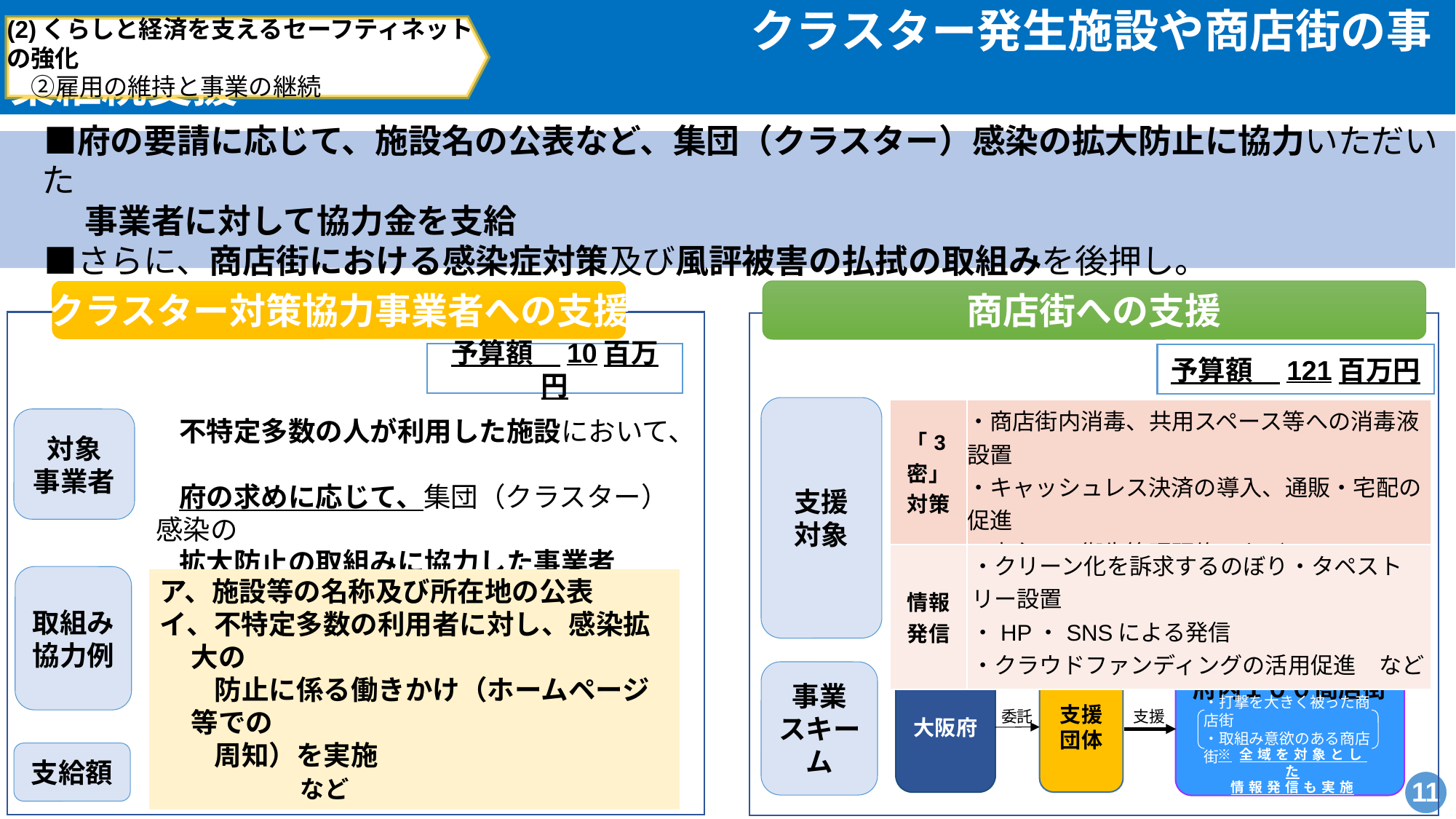

クラスター発生施設や商店街の事業継続支援
(2)くらしと経済を支えるセーフティネットの強化
　②雇用の維持と事業の継続
　■府の要請に応じて、施設名の公表など、集団（クラスター）感染の拡大防止に協力いただいた
　　 事業者に対して協力金を支給
　■さらに、商店街における感染症対策及び風評被害の払拭の取組みを後押し。
クラスター対策協力事業者への支援
商店街への支援

予算額　10百万円
予算額　121百万円
|  |  |
| --- | --- |
| 「3密」 対策 | ・商店街内消毒、共用スペース等への消毒液設置 ・キャッシュレス決済の導入、通販・宅配の促進 ・店主への衛生管理研修　など |
| 情報 発信 | ・クリーン化を訴求するのぼり・タペストリー設置 ・HP・SNSによる発信 ・クラウドファンディングの活用促進　など |
支援
対象
対象
事業者
　　不特定多数の人が利用した施設において、
　　府の求めに応じて、集団（クラスター）感染の
　　拡大防止の取組みに協力した事業者
取組み
協力例
ア、施設等の名称及び所在地の公表
イ、不特定多数の利用者に対し、感染拡大の
　　防止に係る働きかけ（ホームページ等での
　　周知）を実施　　　　　　　　　　　　　　など
事業
スキーム
支援
団体
大阪府
府内１００商店街

※全域を対象とした
情報発信も実施
・打撃を大きく被った商店街
・取組み意欲のある商店街
委託
支援
支給額
１事業者あたり100万円
11